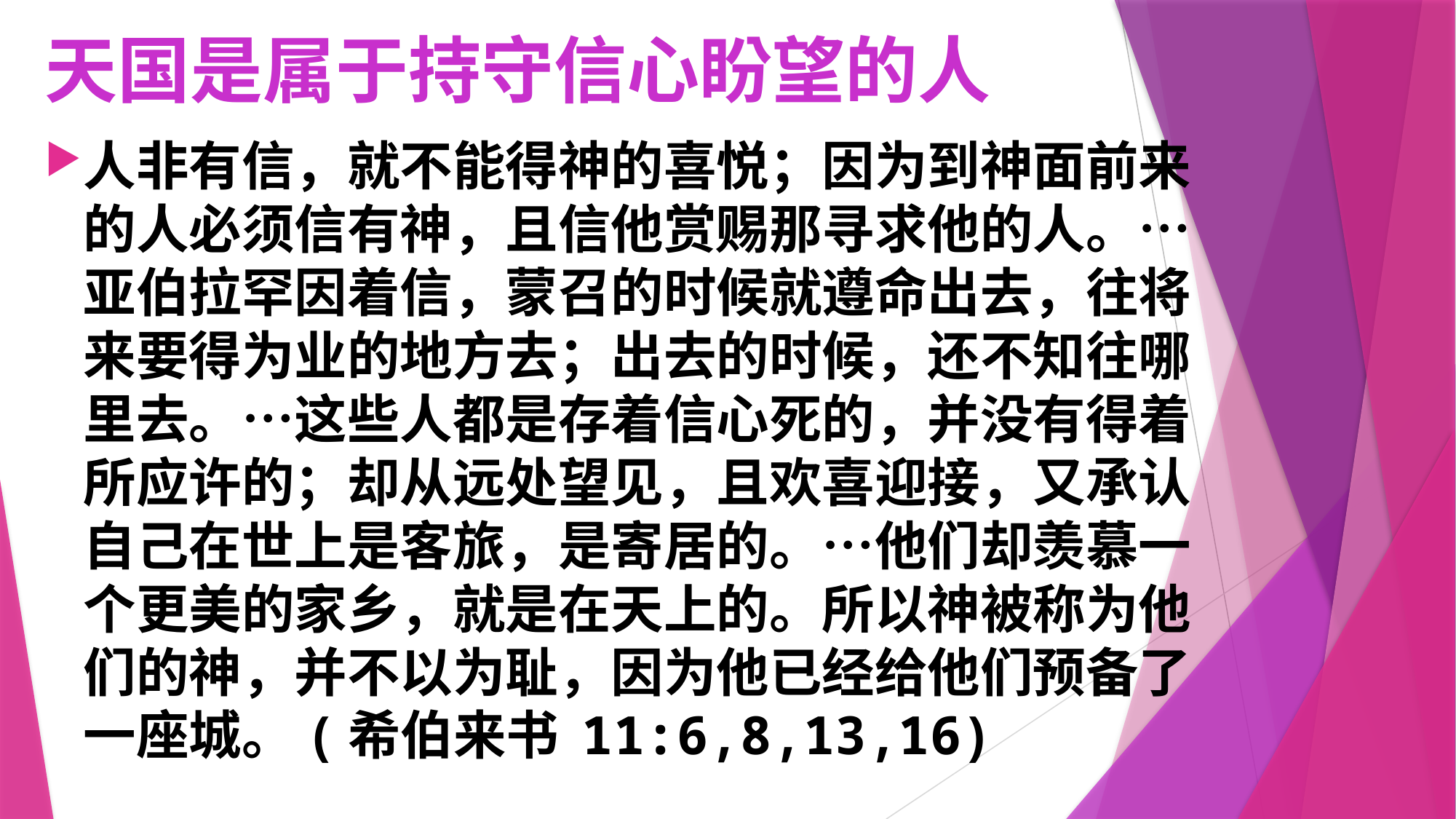

# 天国是属于持守信心盼望的人
人非有信，就不能得神的喜悦；因为到神面前来的人必须信有神，且信他赏赐那寻求他的人。…亚伯拉罕因着信，蒙召的时候就遵命出去，往将来要得为业的地方去；出去的时候，还不知往哪里去。…这些人都是存着信心死的，并没有得着所应许的；却从远处望见，且欢喜迎接，又承认自己在世上是客旅，是寄居的。…他们却羡慕一个更美的家乡，就是在天上的。所以神被称为他们的神，并不以为耻，因为他已经给他们预备了一座城。(希伯来书 11:6,8,13,16)